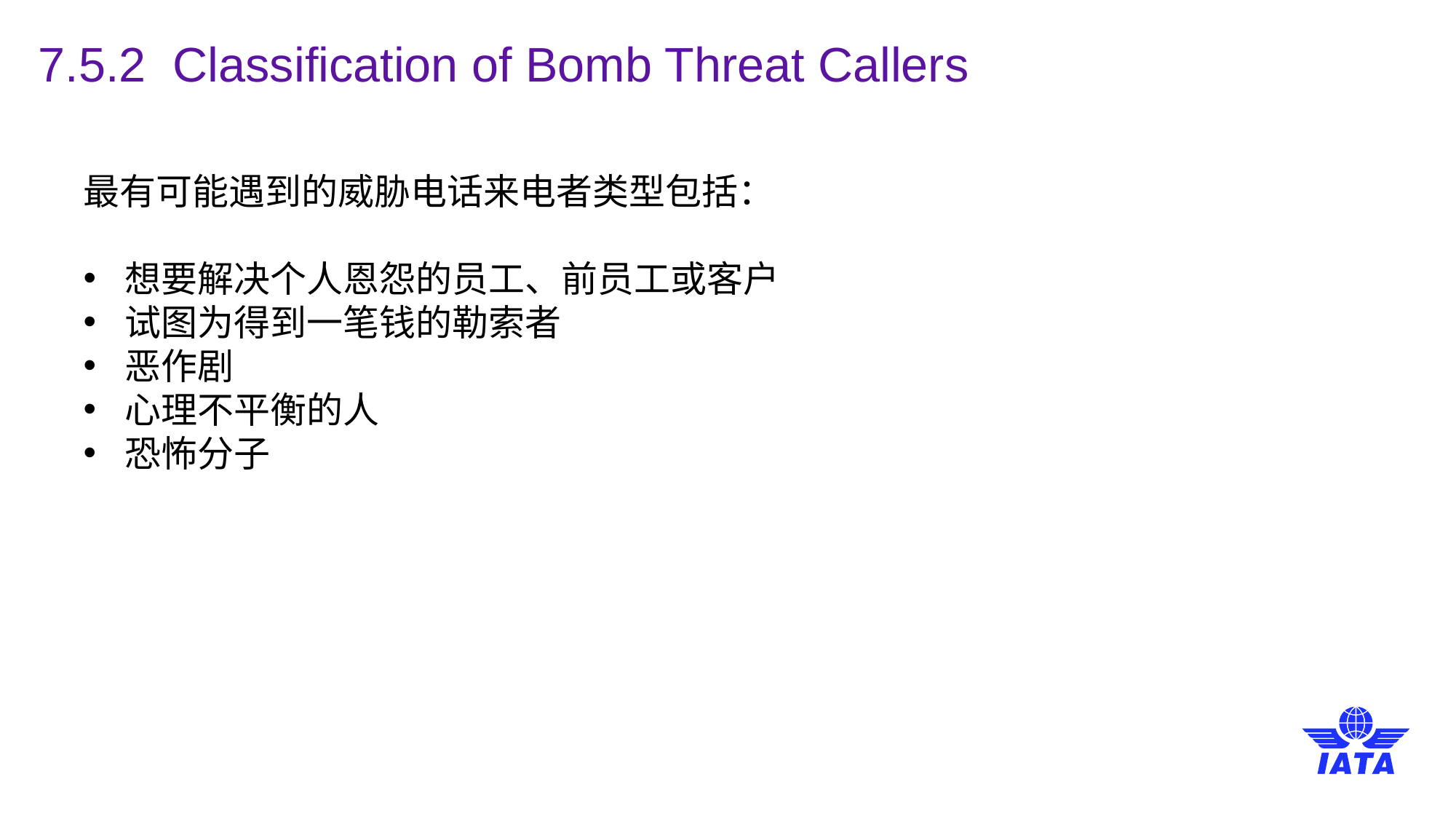

# 7.5.2  Classification of Bomb Threat Callers
最有可能遇到的威胁电话来电者类型包括：

想要解决个人恩怨的员工、前员工或客户
试图为得到一笔钱的勒索者
恶作剧
心理不平衡的人
恐怖分子
24